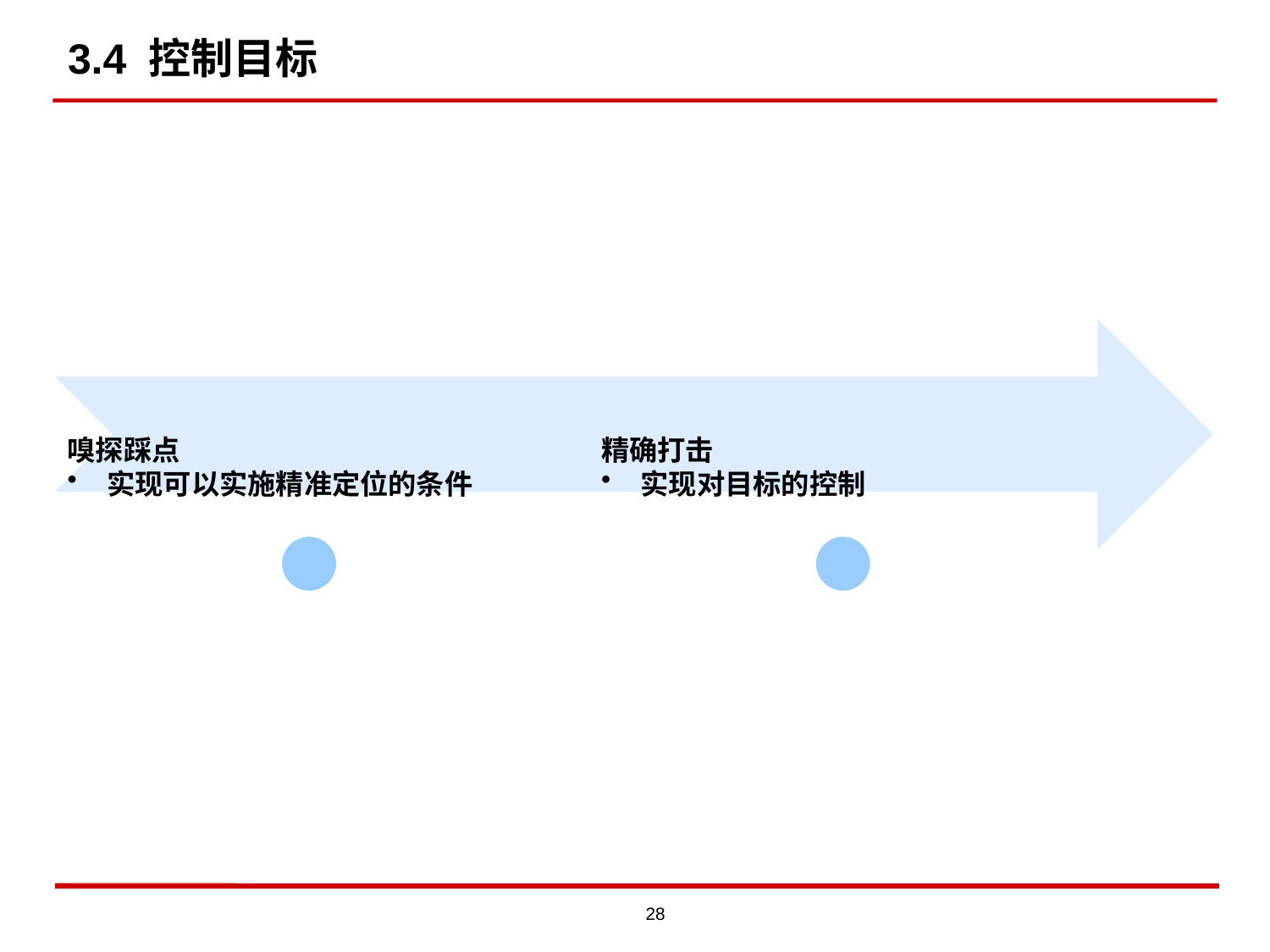

# 3.4 控制目标
嗅探踩点
实现可以实施精准定位的条件
精准定位
精确打击
实现对目标的控制